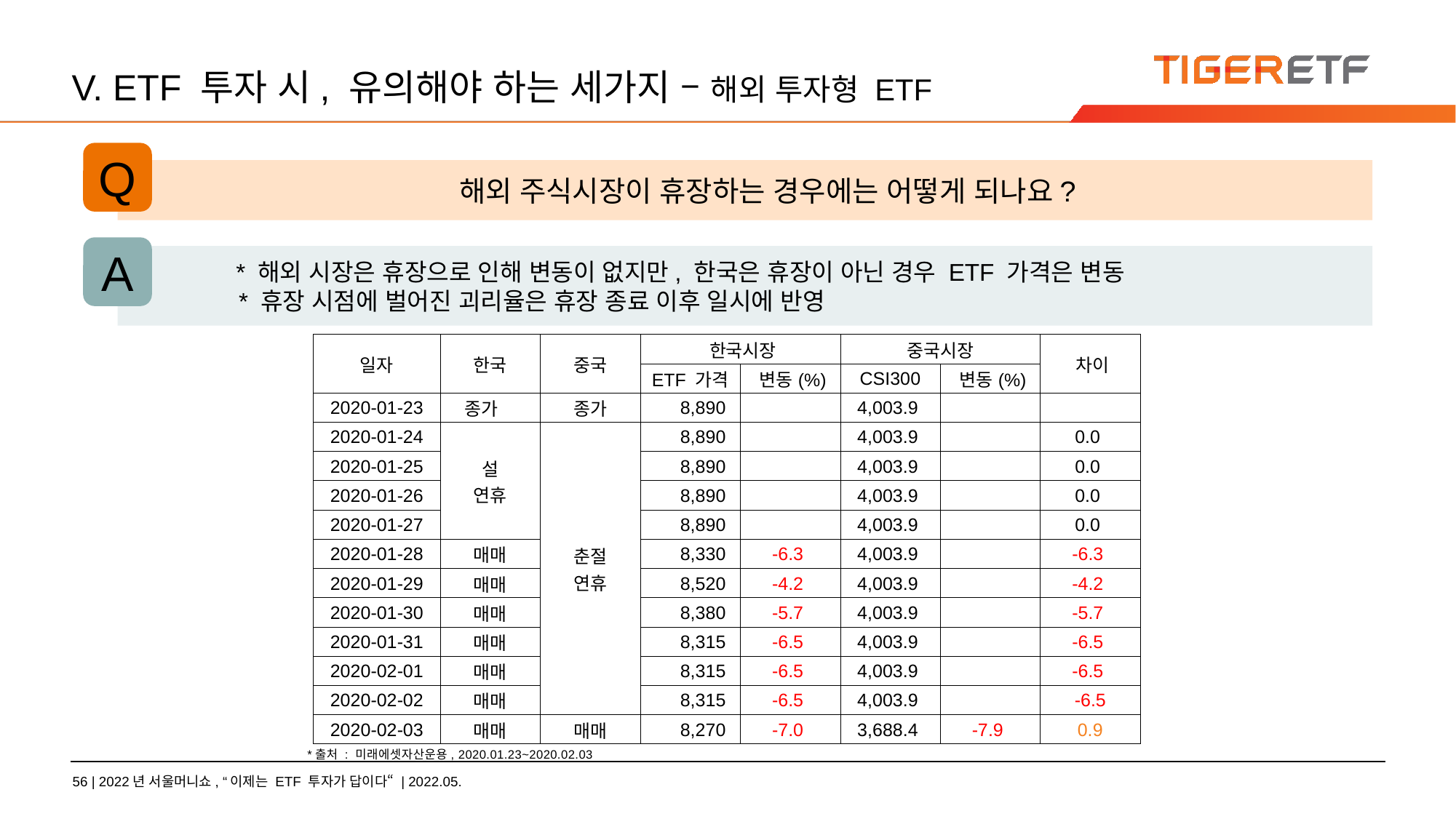

# V. ETF 투자 시, 유의해야 하는 세가지 – 해외 투자형 ETF
Q
      해외 주식시장이 휴장하는 경우에는 어떻게 되나요?
A
                * 해외 시장은 휴장으로 인해 변동이 없지만, 한국은 휴장이 아닌 경우 ETF 가격은 변동
  	 * 휴장 시점에 벌어진 괴리율은 휴장 종료 이후 일시에 반영
| 일자 | 한국 | 중국 | 한국시장 |  | 중국시장 |  | 차이 |
| --- | --- | --- | --- | --- | --- | --- | --- |
|  |  |  | ETF 가격 | 변동(%) | CSI300 | 변동(%) |  |
| 2020-01-23 | 종가 | 종가 | 8,890 |  | 4,003.9 |  |  |
| 2020-01-24 | 설 연휴 | 춘절 연휴 | 8,890 |  | 4,003.9 |  | 0.0 |
| 2020-01-25 |  |  | 8,890 |  | 4,003.9 |  | 0.0 |
| 2020-01-26 |  |  | 8,890 |  | 4,003.9 |  | 0.0 |
| 2020-01-27 |  |  | 8,890 |  | 4,003.9 |  | 0.0 |
| 2020-01-28 | 매매 |  | 8,330 | -6.3 | 4,003.9 |  | -6.3 |
| 2020-01-29 | 매매 |  | 8,520 | -4.2 | 4,003.9 |  | -4.2 |
| 2020-01-30 | 매매 |  | 8,380 | -5.7 | 4,003.9 |  | -5.7 |
| 2020-01-31 | 매매 |  | 8,315 | -6.5 | 4,003.9 |  | -6.5 |
| 2020-02-01 | 매매 |  | 8,315 | -6.5 | 4,003.9 |  | -6.5 |
| 2020-02-02 | 매매 |  | 8,315 | -6.5 | 4,003.9 |  | -6.5 |
| 2020-02-03 | 매매 | 매매 | 8,270 | -7.0 | 3,688.4 | -7.9 | 0.9 |
*출처 : 미래에셋자산운용, 2020.01.23~2020.02.03